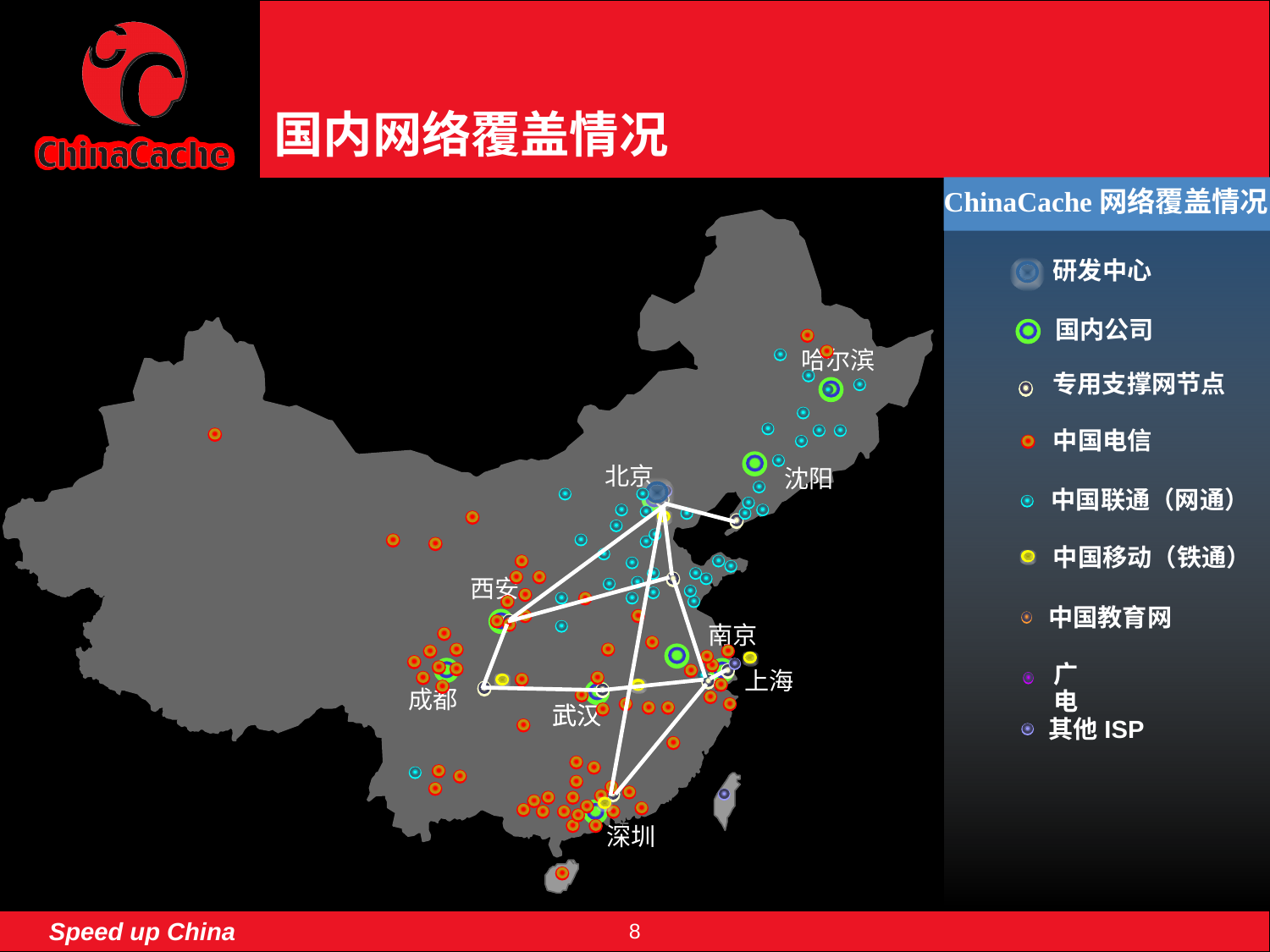

# 国内网络覆盖情况

ChinaCache网络覆盖情况

研发中心

国内公司

哈尔滨

专用支撑网节点

中国电信

北京
沈阳

中国联通（网通）

中国移动（铁通）

西安
中国教育网

广电

其他ISP

南京
上海
成都
武汉
武汉

深圳